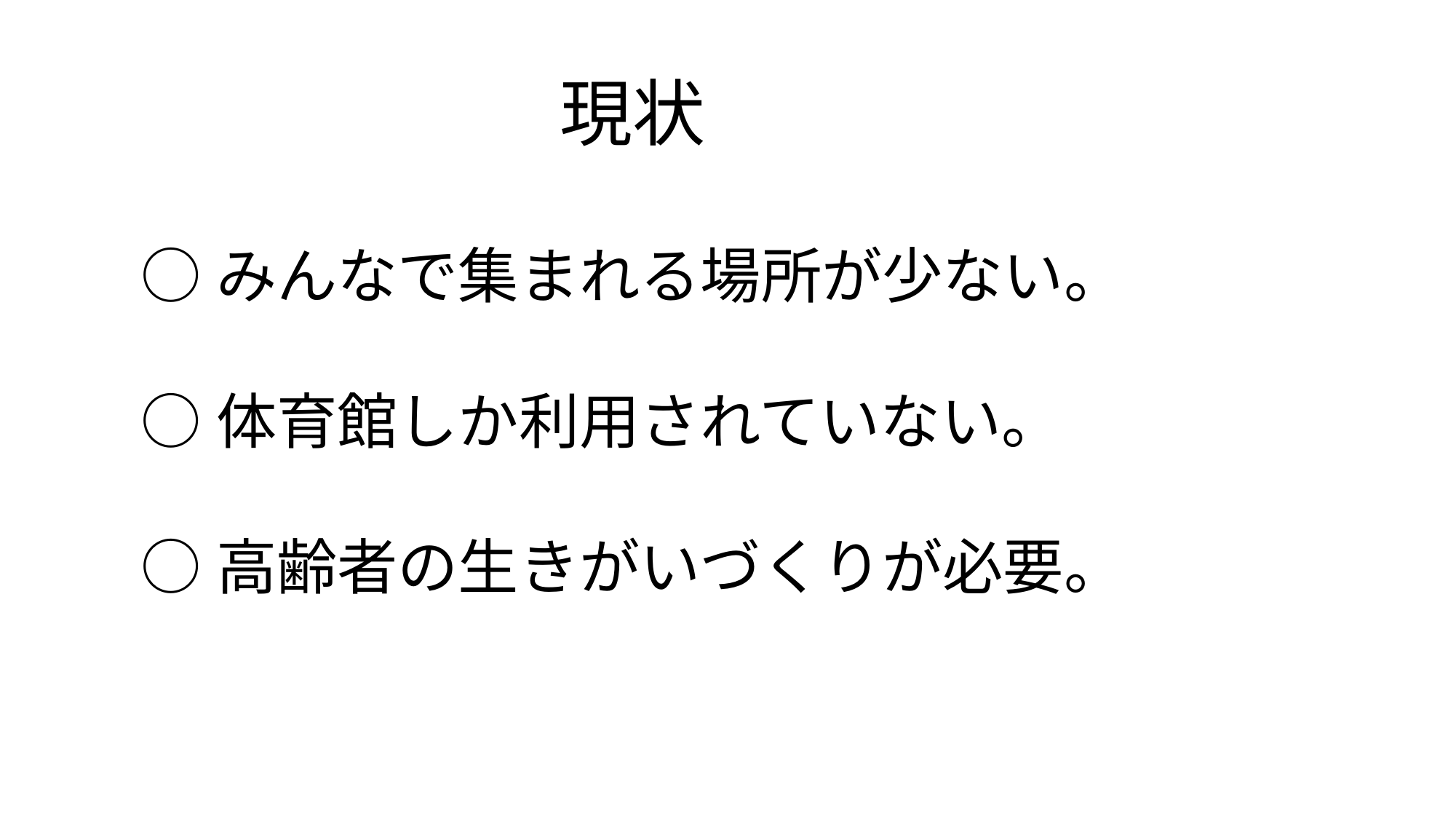

現状

○みんなで集まれる場所が少ない。

○体育館しか利用されていない。

○高齢者の生きがいづくりが必要。